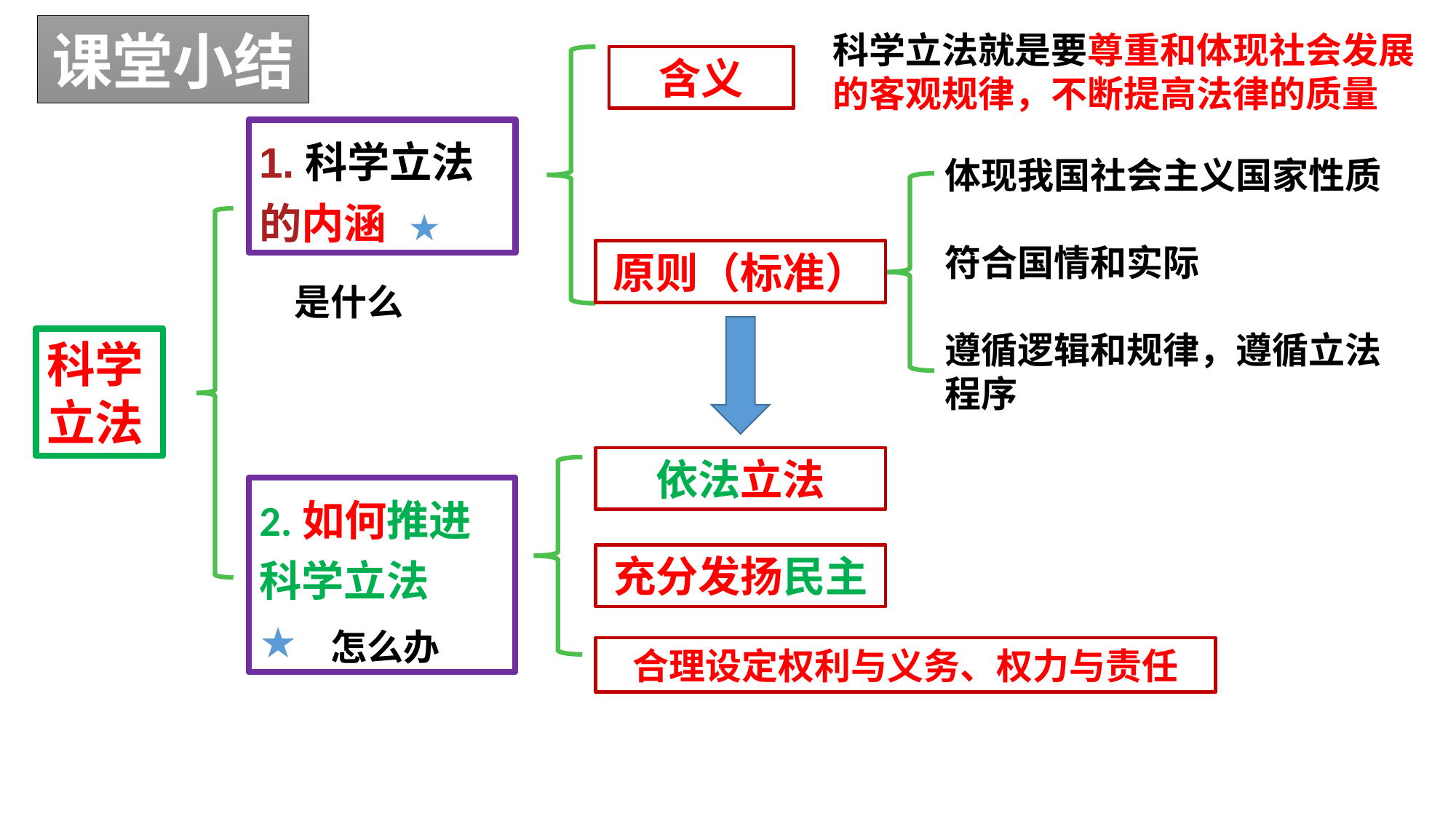

课堂小结
科学立法就是要尊重和体现社会发展的客观规律，不断提高法律的质量

含义
1.科学立法的内涵
体现我国社会主义国家性质

符合国情和实际

遵循逻辑和规律，遵循立法程序

★

原则（标准）
是什么

科学立法
依法立法

2.如何推进科学立法
★
充分发扬民主
怎么办
合理设定权利与义务、权力与责任